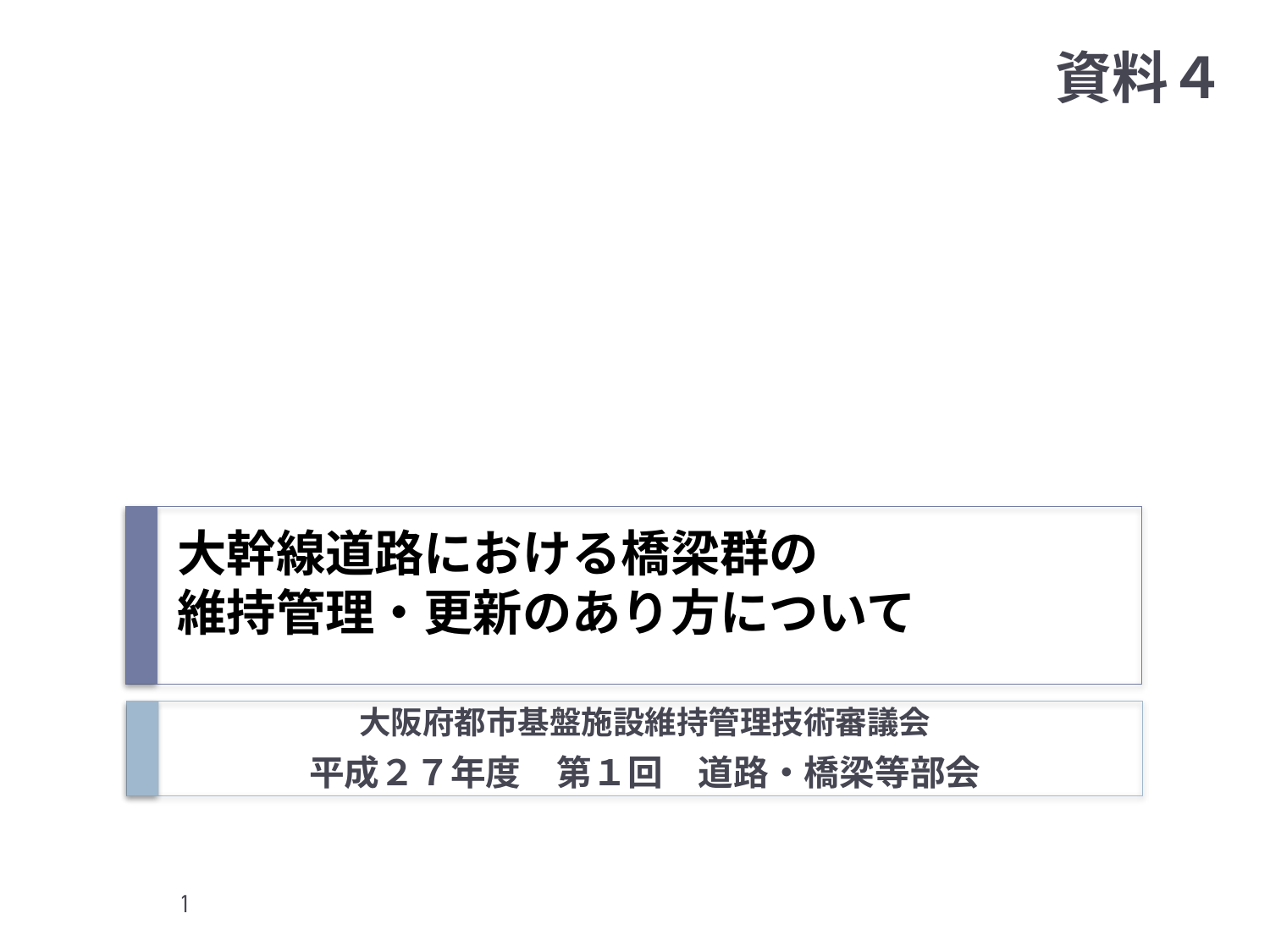

資料４
# 大幹線道路における橋梁群の 維持管理・更新のあり方について
大阪府都市基盤施設維持管理技術審議会
平成２７年度　第１回　道路・橋梁等部会
1